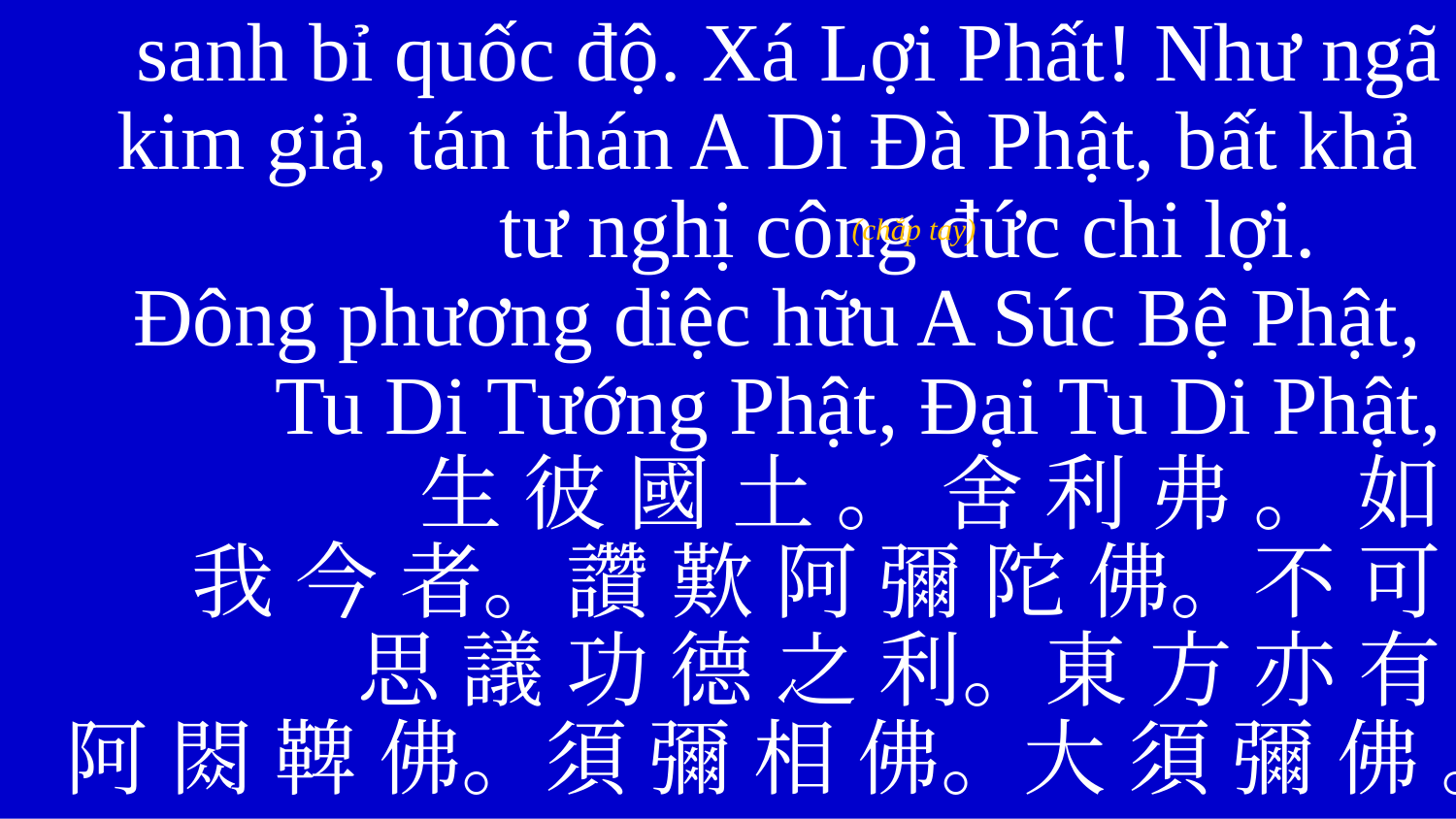

sanh bỉ quốc độ. Xá Lợi Phất! Như ngã
kim giả, tán thán A Di Đà Phật, bất khả
tư nghị công đức chi lợi.
Đông phương diệc hữu A Súc Bệ Phật,
Tu Di Tướng Phật, Đại Tu Di Phật,
生 彼 國 土 。 舍 利 弗 。 如
我 今 者。讚 歎 阿 彌 陀 佛。不 可
思 議 功 德 之 利。東 方 亦 有
阿 閦 鞞 佛。須 彌 相 佛。大 須 彌 佛 。
(chắp tay)